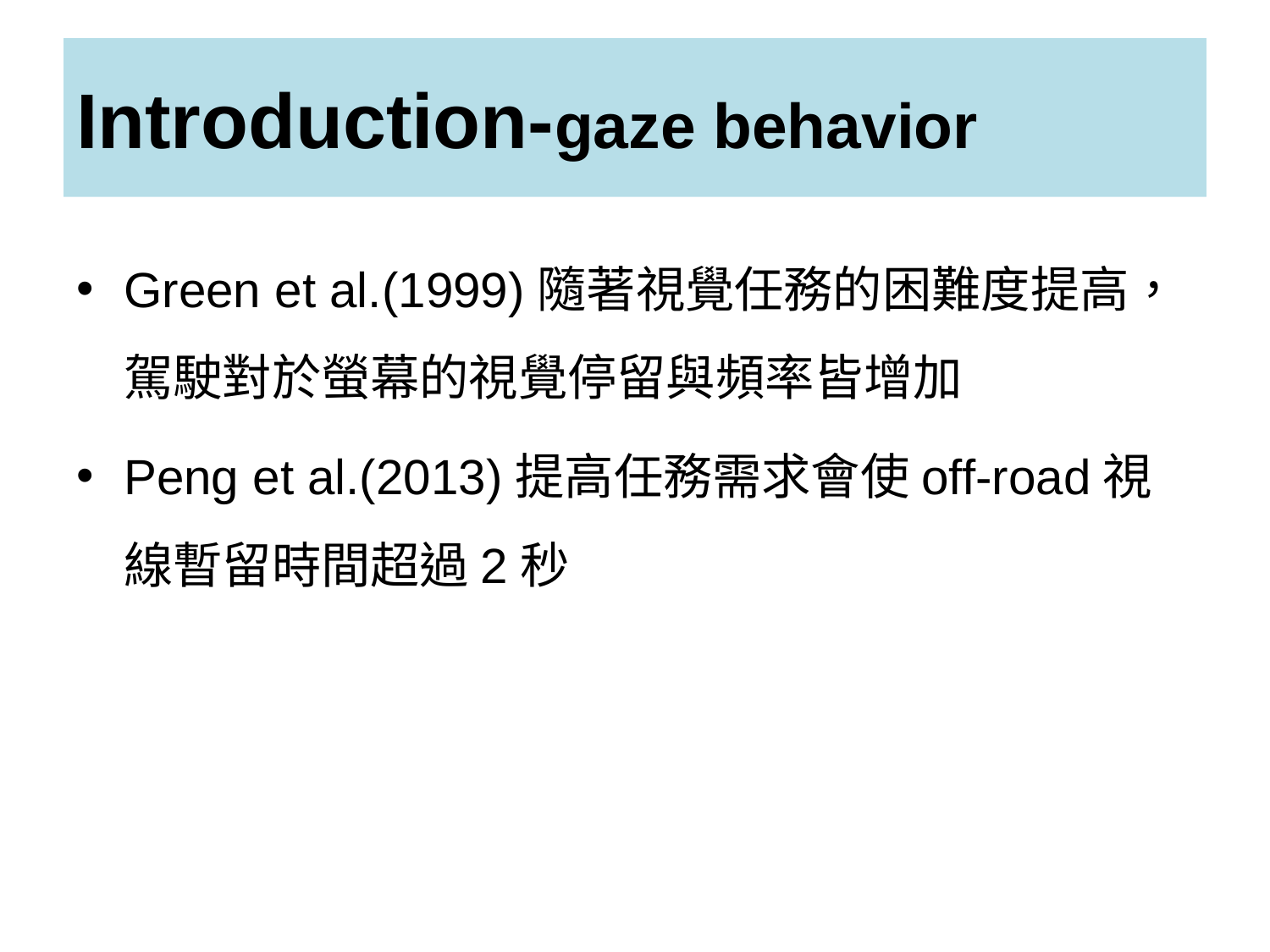

# Introduction-gaze behavior
Green et al.(1999)隨著視覺任務的困難度提高，駕駛對於螢幕的視覺停留與頻率皆增加
Peng et al.(2013)提高任務需求會使off-road視線暫留時間超過2秒